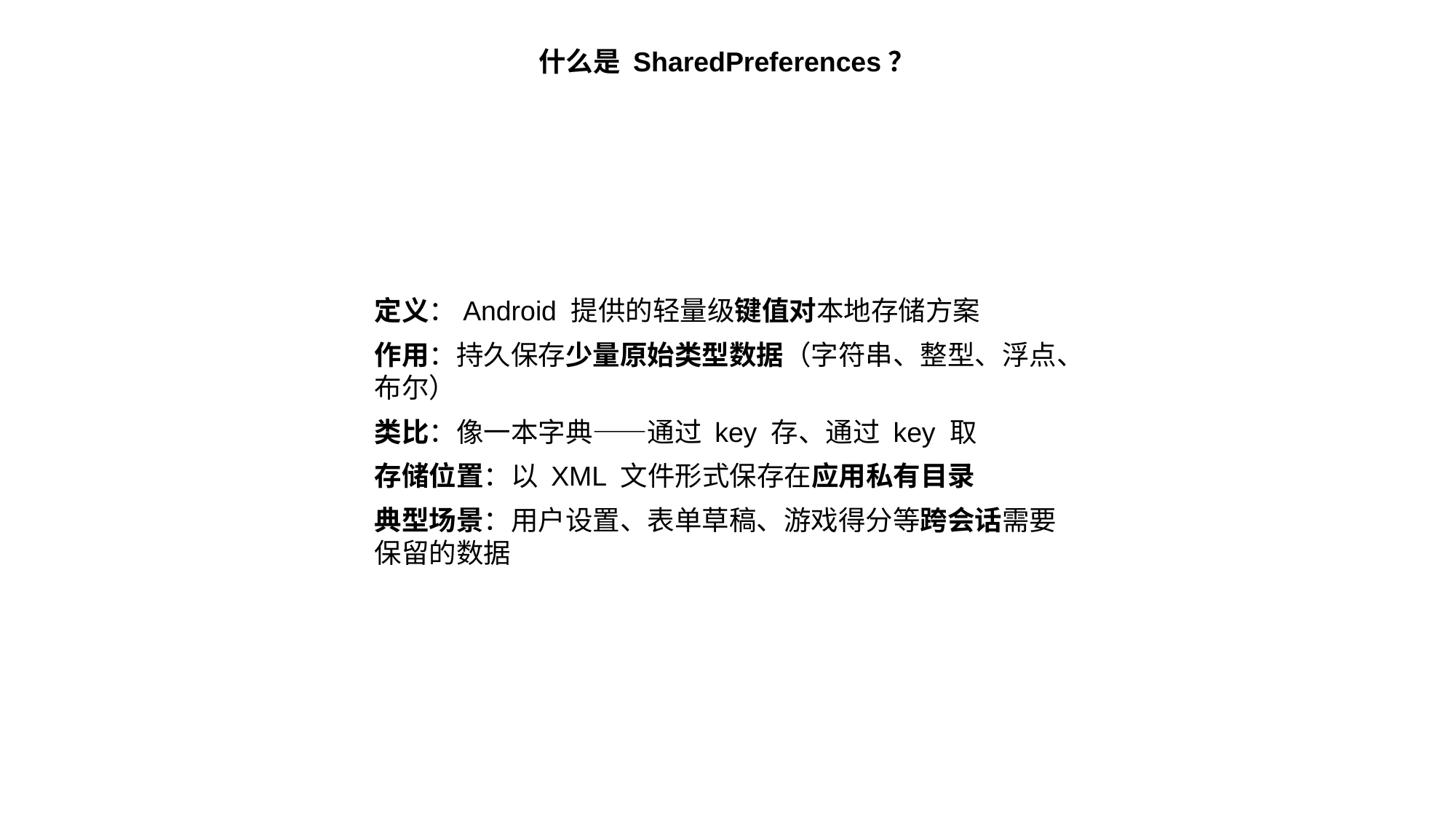

什么是 SharedPreferences？
定义：Android 提供的轻量级键值对本地存储方案
作用：持久保存少量原始类型数据（字符串、整型、浮点、布尔）
类比：像一本字典——通过 key 存、通过 key 取
存储位置：以 XML 文件形式保存在应用私有目录
典型场景：用户设置、表单草稿、游戏得分等跨会话需要保留的数据